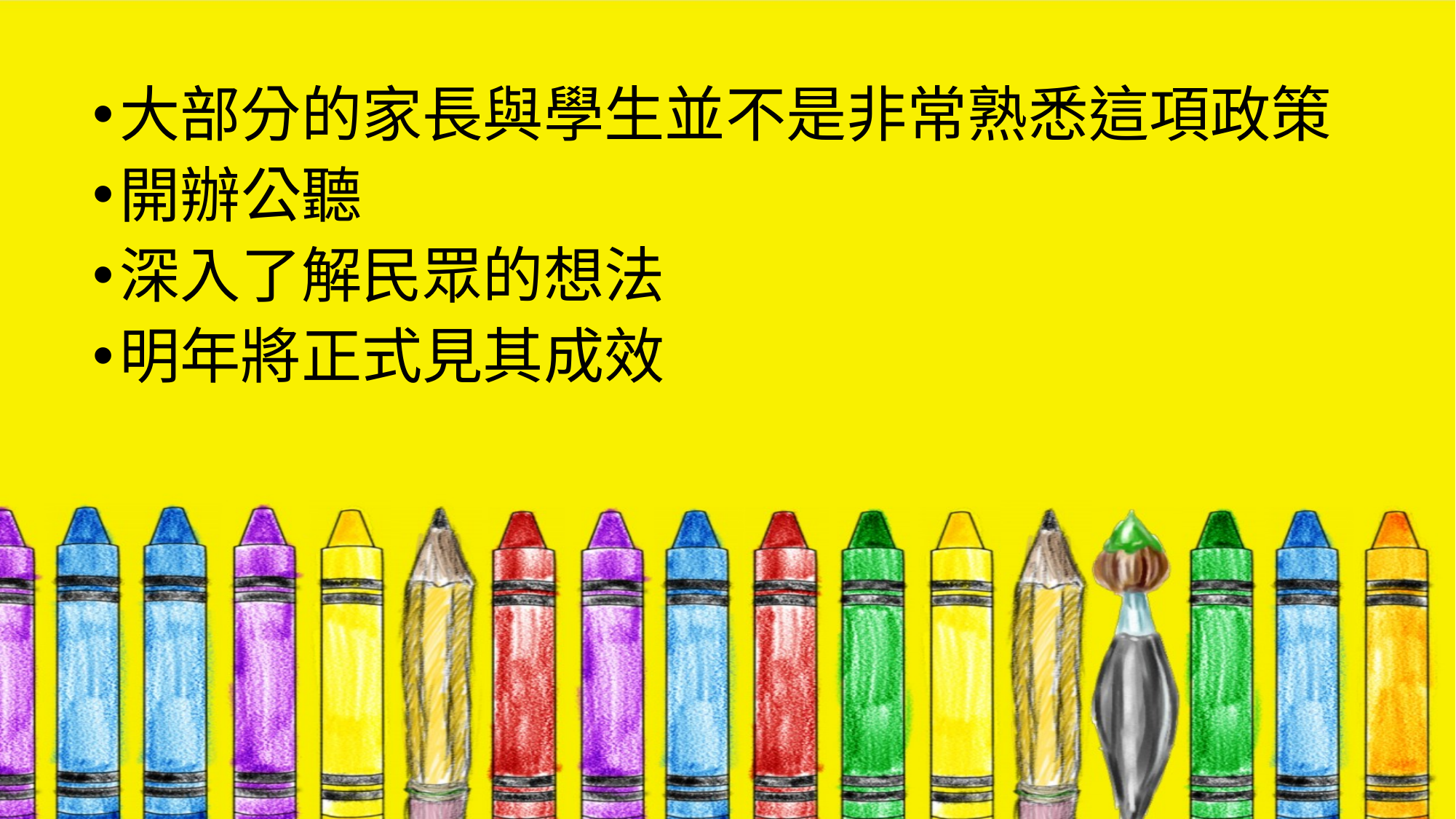

大部分的家長與學生並不是非常熟悉這項政策
開辦公聽
深入了解民眾的想法
明年將正式見其成效